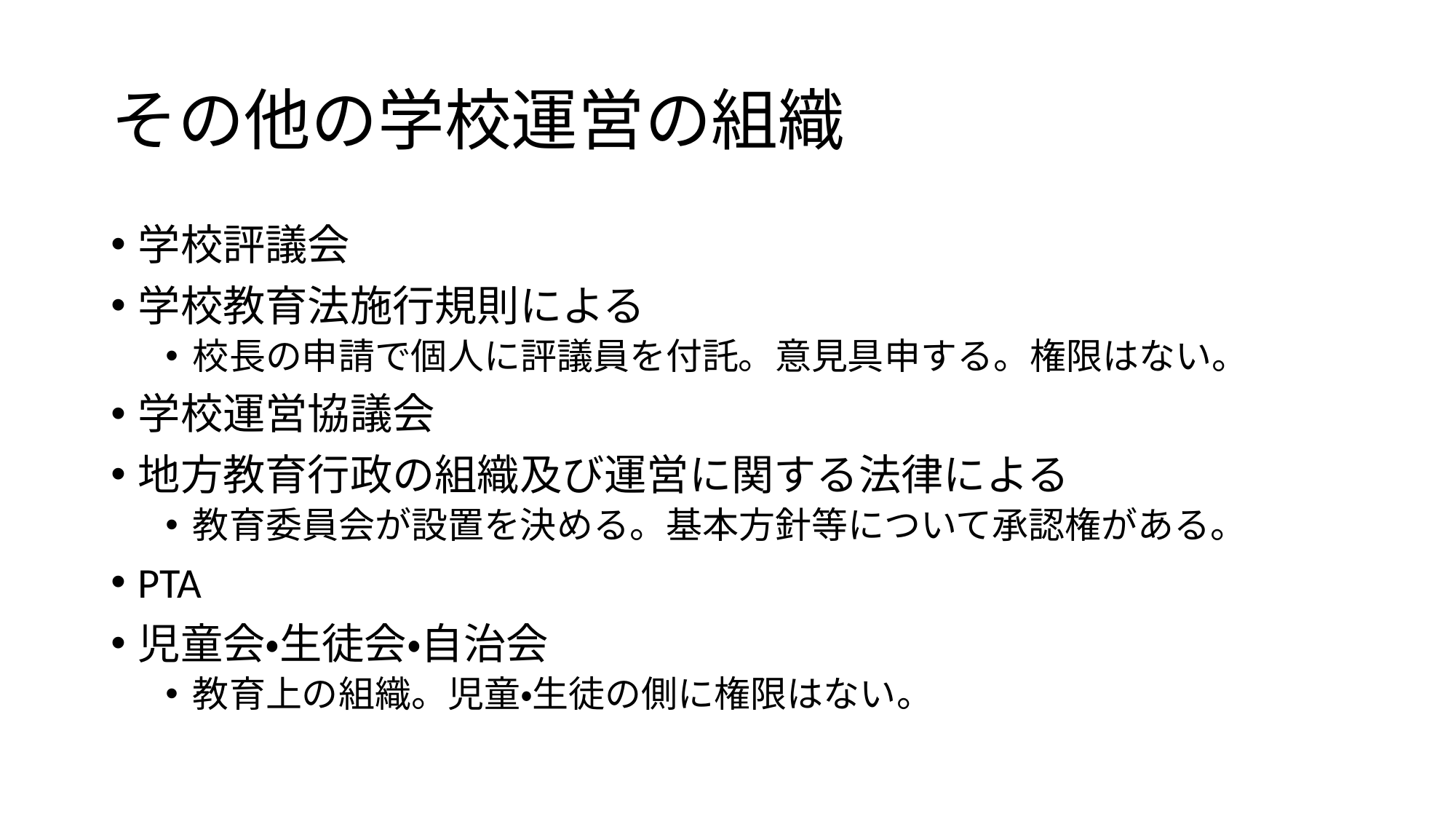

# その他の学校運営の組織
学校評議会
学校教育法施行規則による
校長の申請で個人に評議員を付託。意見具申する。権限はない。
学校運営協議会
地方教育行政の組織及び運営に関する法律による
教育委員会が設置を決める。基本方針等について承認権がある。
PTA
児童会・生徒会・自治会
教育上の組織。児童・生徒の側に権限はない。